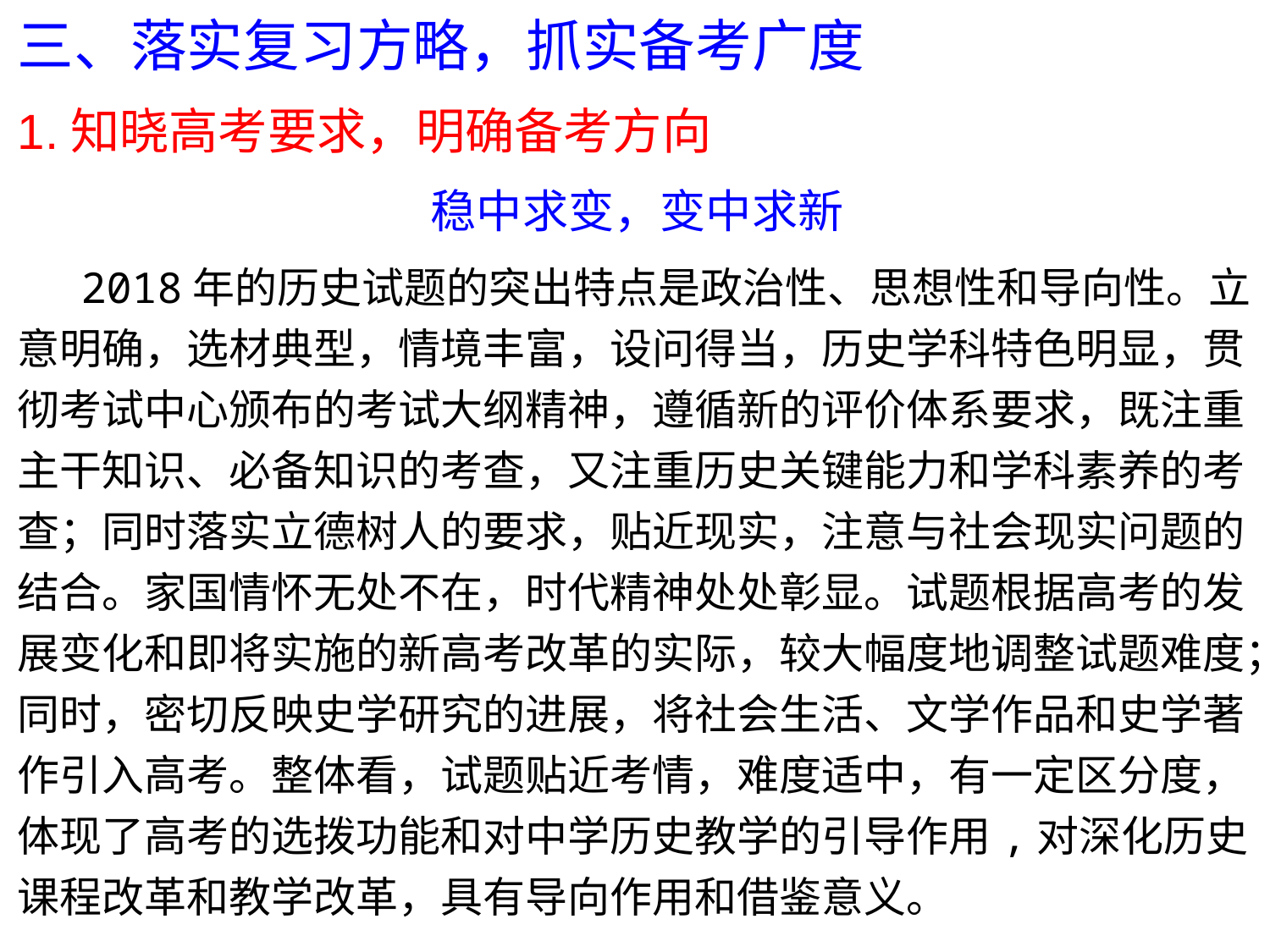

三、落实复习方略，抓实备考广度
1.知晓高考要求，明确备考方向
稳中求变，变中求新
2018年的历史试题的突出特点是政治性、思想性和导向性。立意明确，选材典型，情境丰富，设问得当，历史学科特色明显，贯彻考试中心颁布的考试大纲精神，遵循新的评价体系要求，既注重主干知识、必备知识的考查，又注重历史关键能力和学科素养的考查；同时落实立德树人的要求，贴近现实，注意与社会现实问题的结合。家国情怀无处不在，时代精神处处彰显。试题根据高考的发展变化和即将实施的新高考改革的实际，较大幅度地调整试题难度；同时，密切反映史学研究的进展，将社会生活、文学作品和史学著作引入高考。整体看，试题贴近考情，难度适中，有一定区分度，体现了高考的选拨功能和对中学历史教学的引导作用,对深化历史课程改革和教学改革，具有导向作用和借鉴意义。